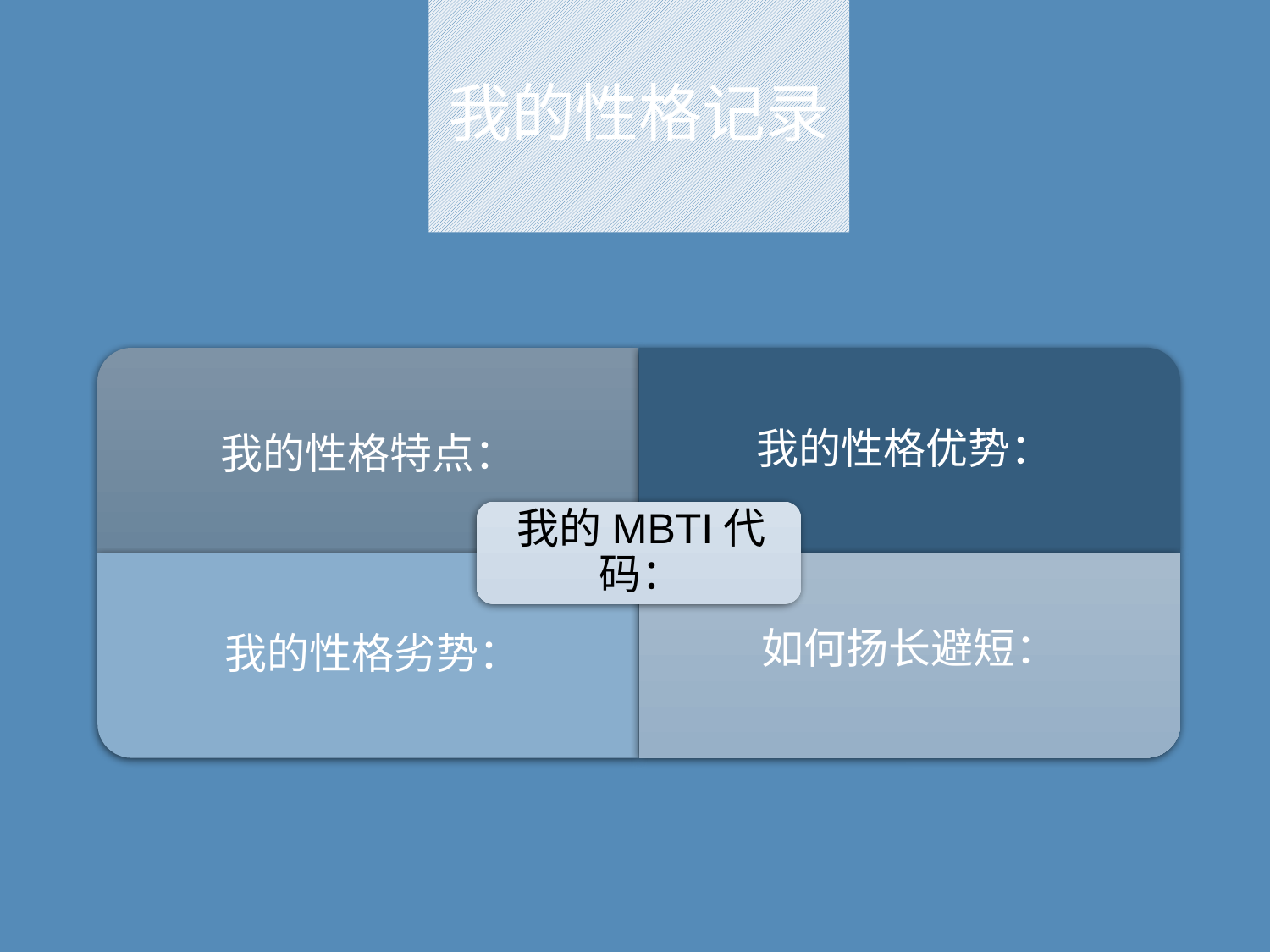

# 我的性格记录
我的性格特点：
我的性格优势：
我的性格劣势：
如何扬长避短：
我的MBTI代码：